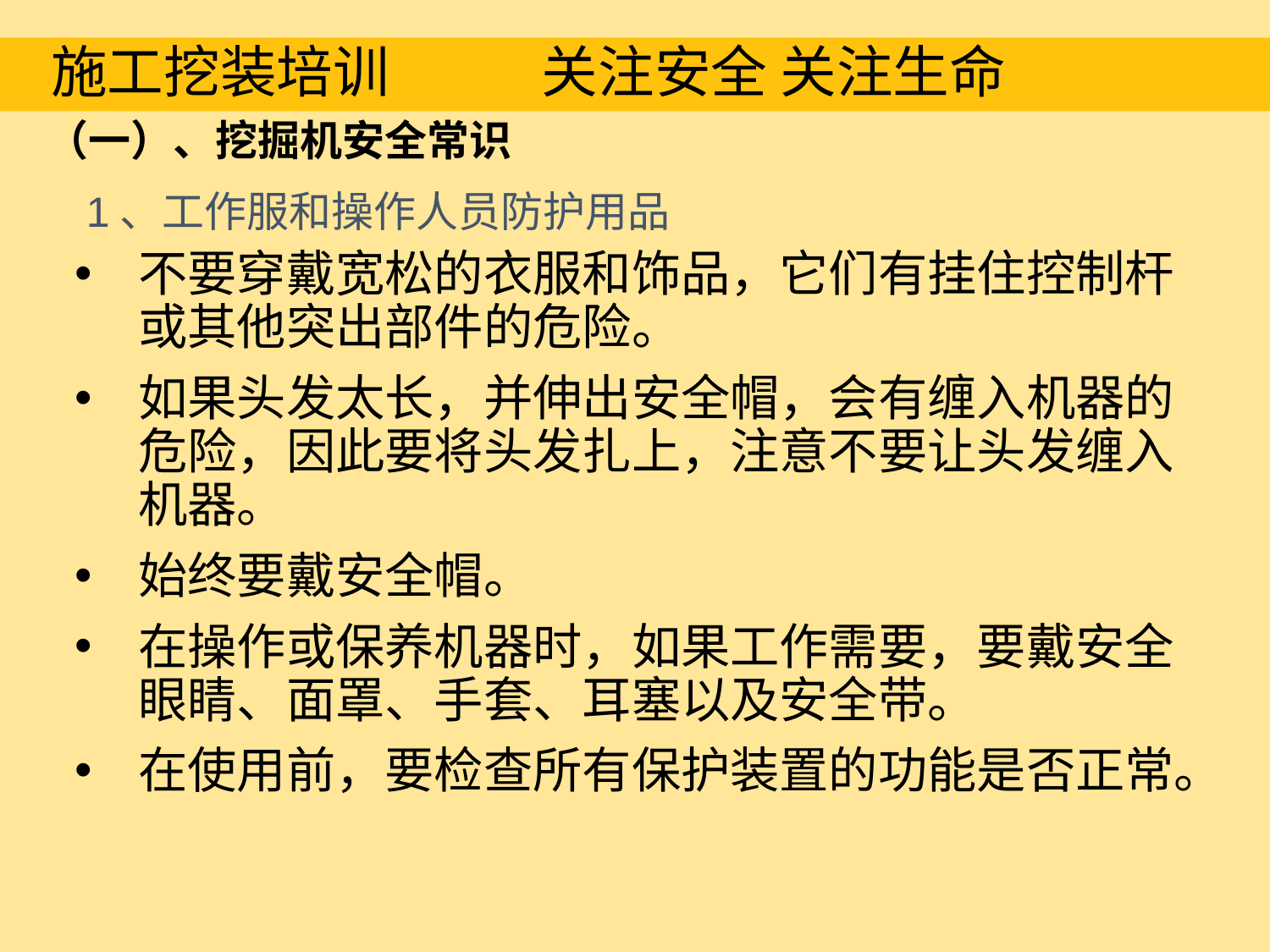

施工挖装培训            关注安全 关注生命
（一）、挖掘机安全常识
1、工作服和操作人员防护用品
不要穿戴宽松的衣服和饰品，它们有挂住控制杆或其他突出部件的危险。
如果头发太长，并伸出安全帽，会有缠入机器的危险，因此要将头发扎上，注意不要让头发缠入机器。
始终要戴安全帽。
在操作或保养机器时，如果工作需要，要戴安全眼睛、面罩、手套、耳塞以及安全带。
在使用前，要检查所有保护装置的功能是否正常。